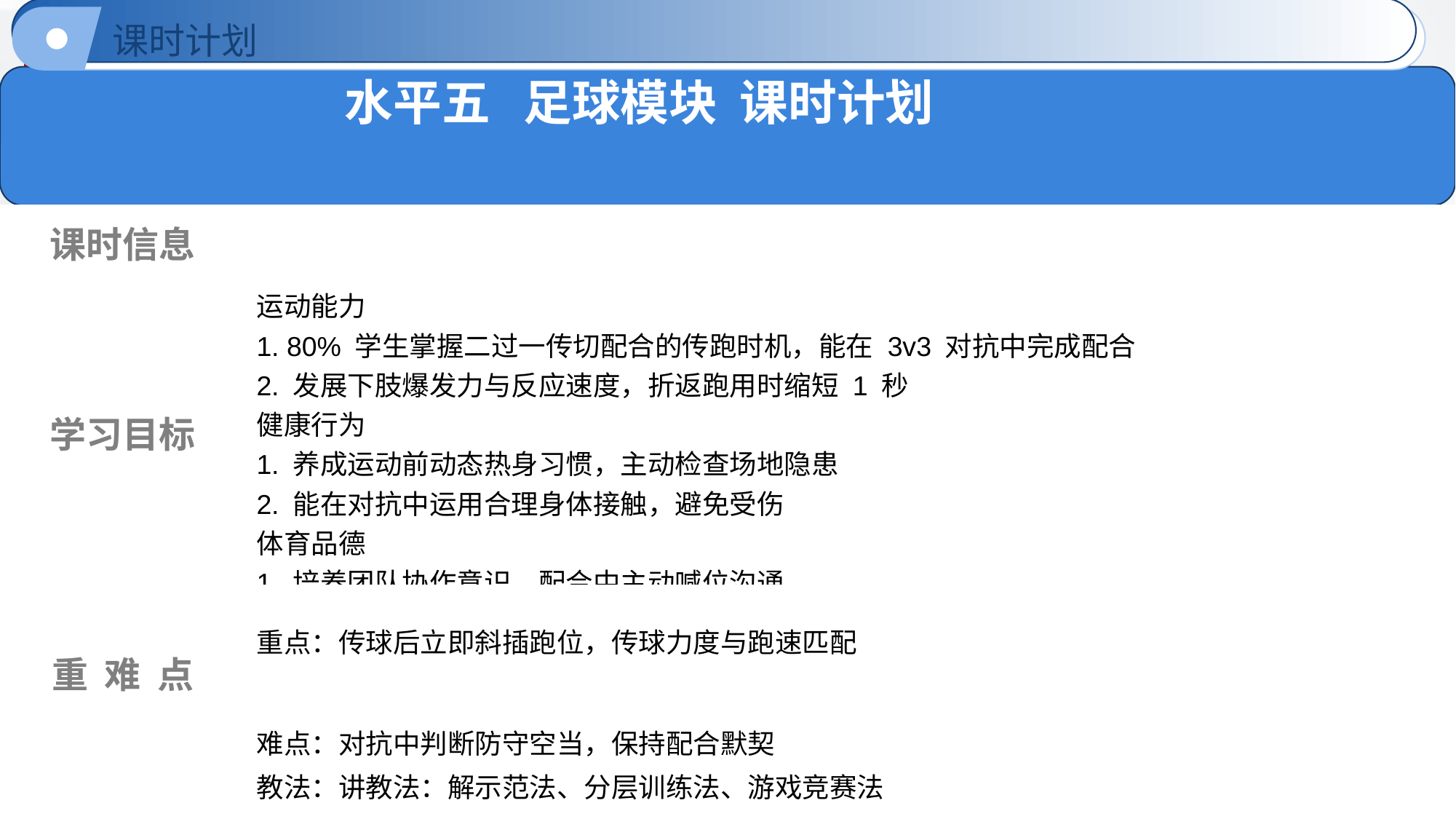

课时计划

    水平五   足球模块  课时计划
| 课时信息 | 课时：第 4 课 教材：足球二过一传切配合 时长：40 分钟 |
| --- | --- |
| 学习目标 | 运动能力 1. 80% 学生掌握二过一传切配合的传跑时机，能在 3v3 对抗中完成配合 2. 发展下肢爆发力与反应速度，折返跑用时缩短 1 秒 健康行为 1. 养成运动前动态热身习惯，主动检查场地隐患 2. 能在对抗中运用合理身体接触，避免受伤 体育品德 1. 培养团队协作意识，配合中主动喊位沟通 2. 遵守比赛规则，尊重对手判罚 |
| 重 难 点 | 重点：传球后立即斜插跑位，传球力度与跑速匹配 难点：对抗中判断防守空当，保持配合默契 |
| 教法学法 | 教法：讲教法：解示范法、分层训练法、游戏竞赛法 自主练习法、合作探究法、比赛体验法 |